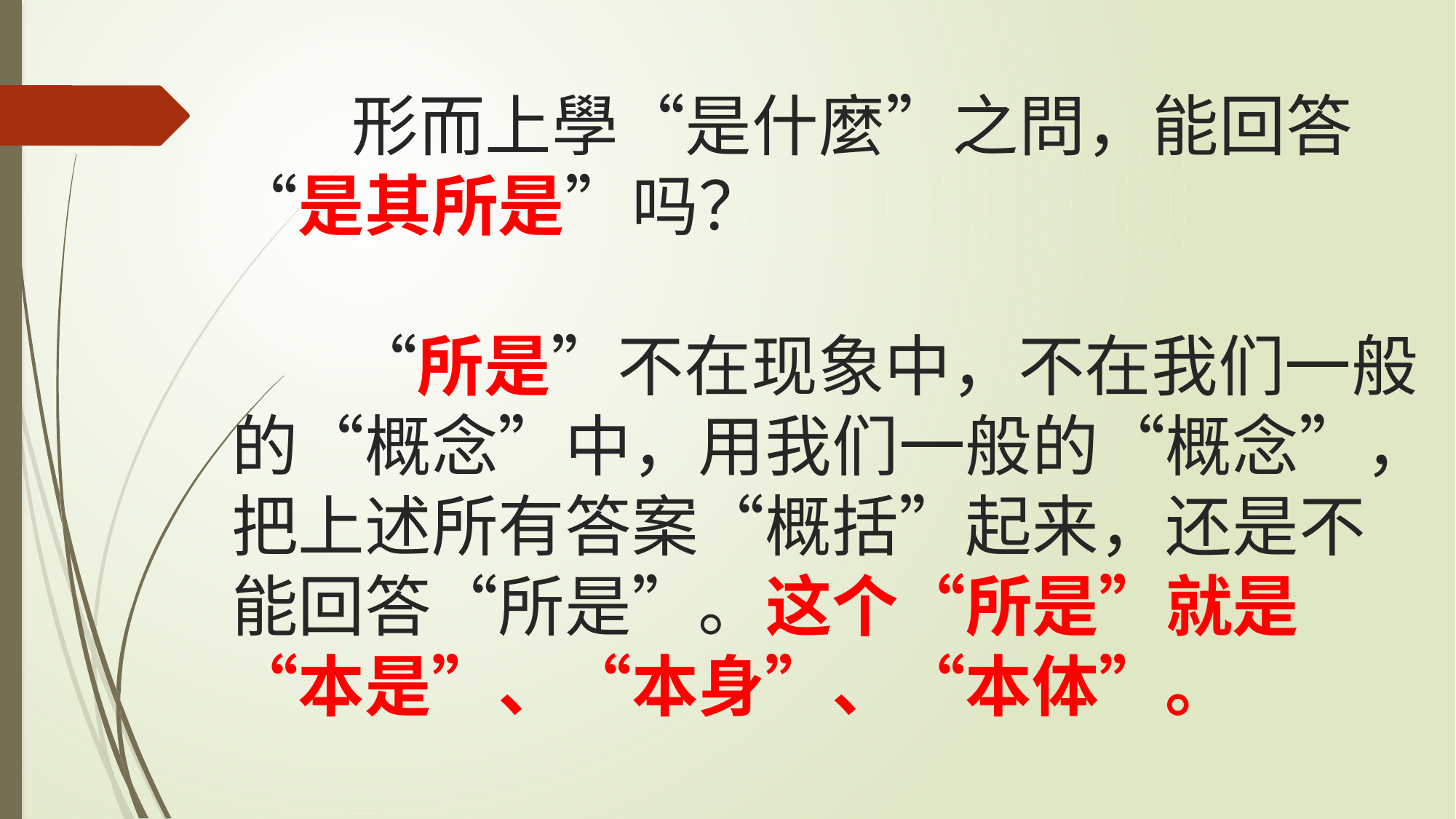

# 形而上學“是什麼”之問，能回答“是其所是”吗？ “所是”不在现象中，不在我们一般的“概念”中，用我们一般的“概念”，把上述所有答案“概括”起来，还是不能回答“所是”。这个“所是”就是“本是”、“本身”、“本体”。